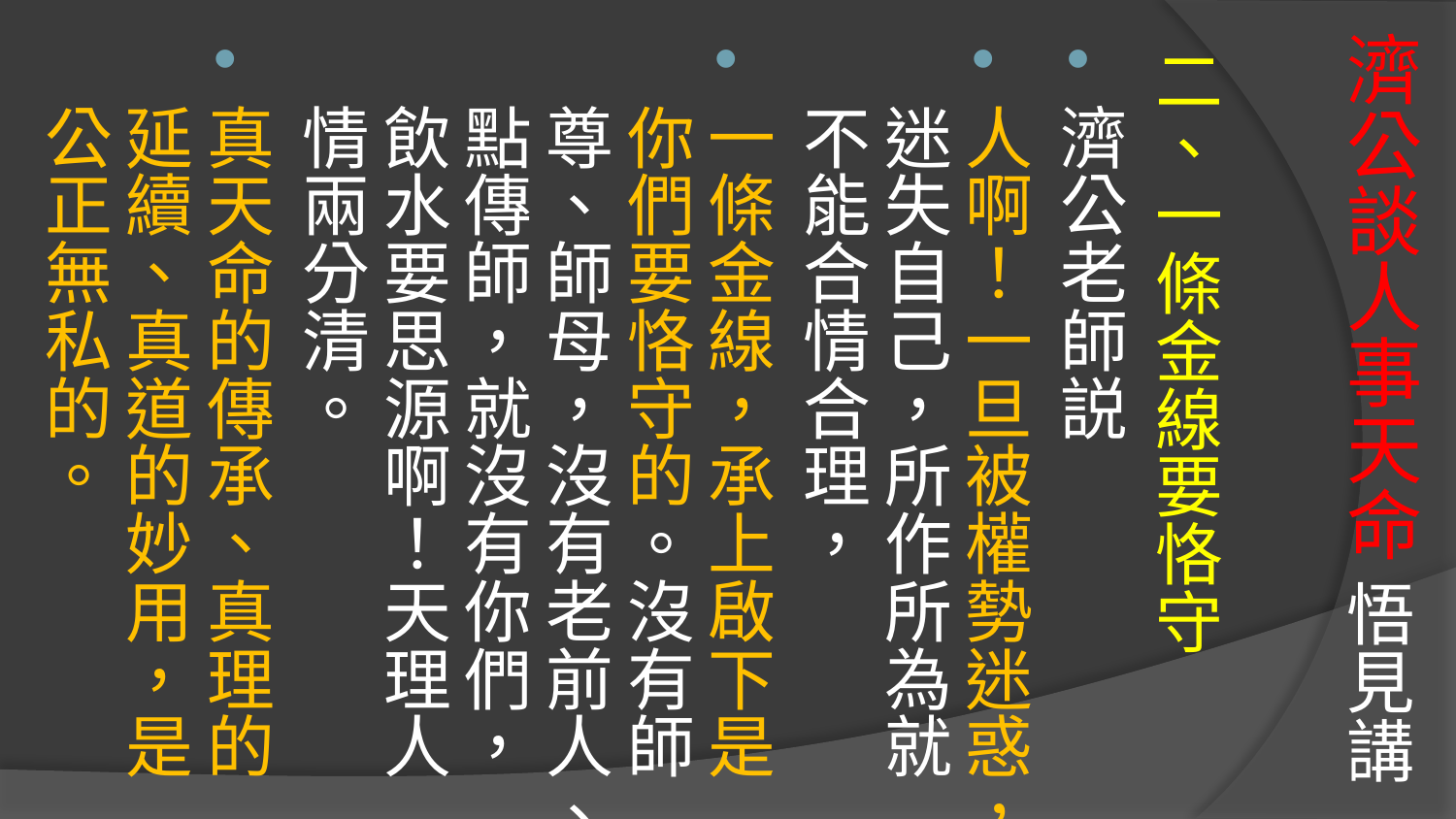

# 濟公談人事天命 悟見講
二、一條金線要恪守
濟公老師説
人啊！一旦被權勢迷惑，迷失自己，所作所為就不能合情合理，
一條金線，承上啟下是你們要恪守的。沒有師尊、師母，沒有老前人、點傳師，就沒有你們，飲水要思源啊！天理人情兩分清。
真天命的傳承、真理的延續、真道的妙用，是公正無私的。